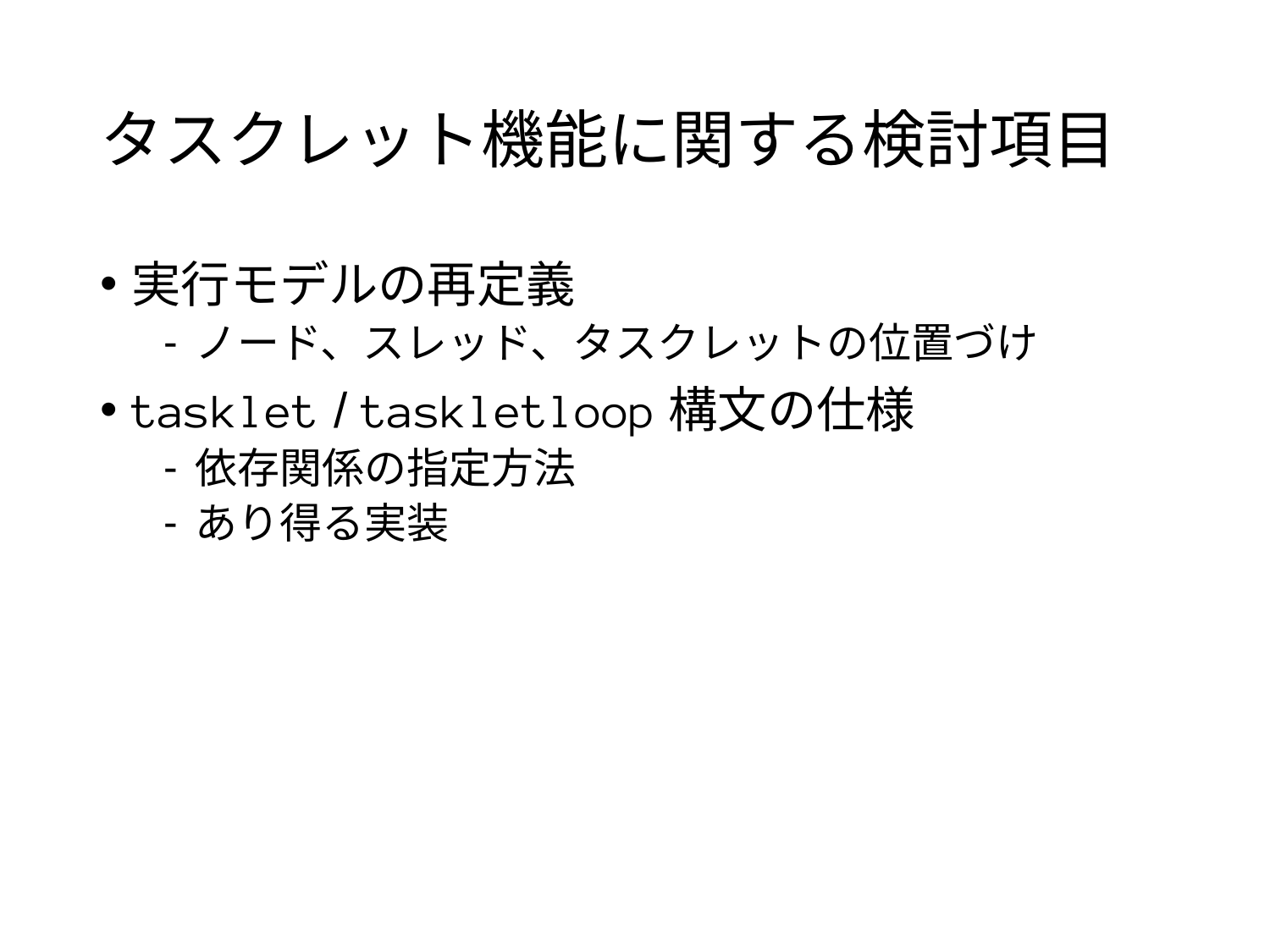

# タスクレット機能に関する検討項目
実行モデルの再定義
ノード、スレッド、タスクレットの位置づけ
tasklet / taskletloop構文の仕様
依存関係の指定方法
あり得る実装